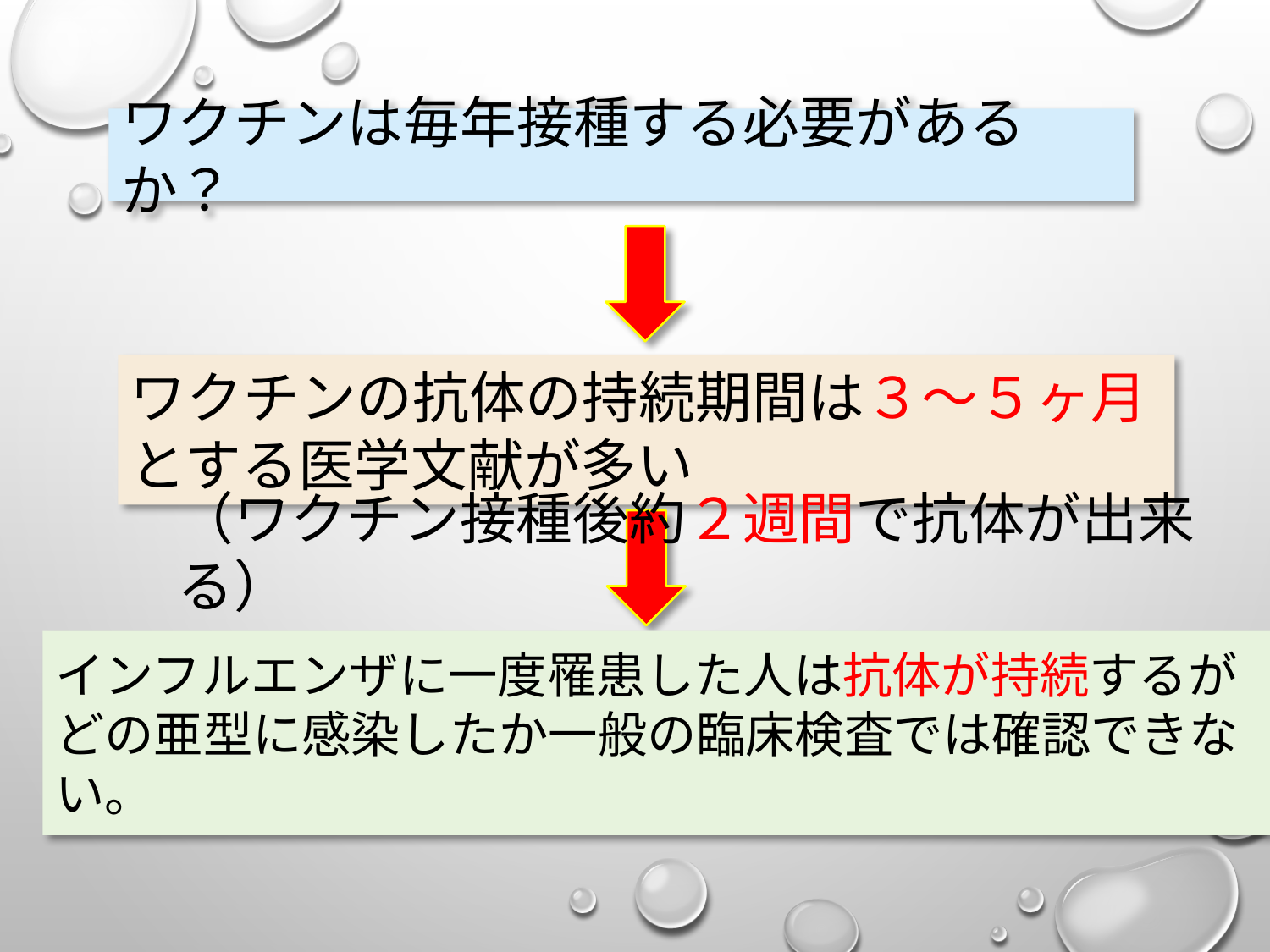

ワクチンは毎年接種する必要があるか？

ワクチンの抗体の持続期間は３～５ヶ月とする医学文献が多い
（ワクチン接種後約２週間で抗体が出来る）

インフルエンザに一度罹患した人は抗体が持続するが
どの亜型に感染したか一般の臨床検査では確認できない。
したがって、今年のワクチンは４つの型のうち
３つが昨年と同じだが、接種した方が良い。